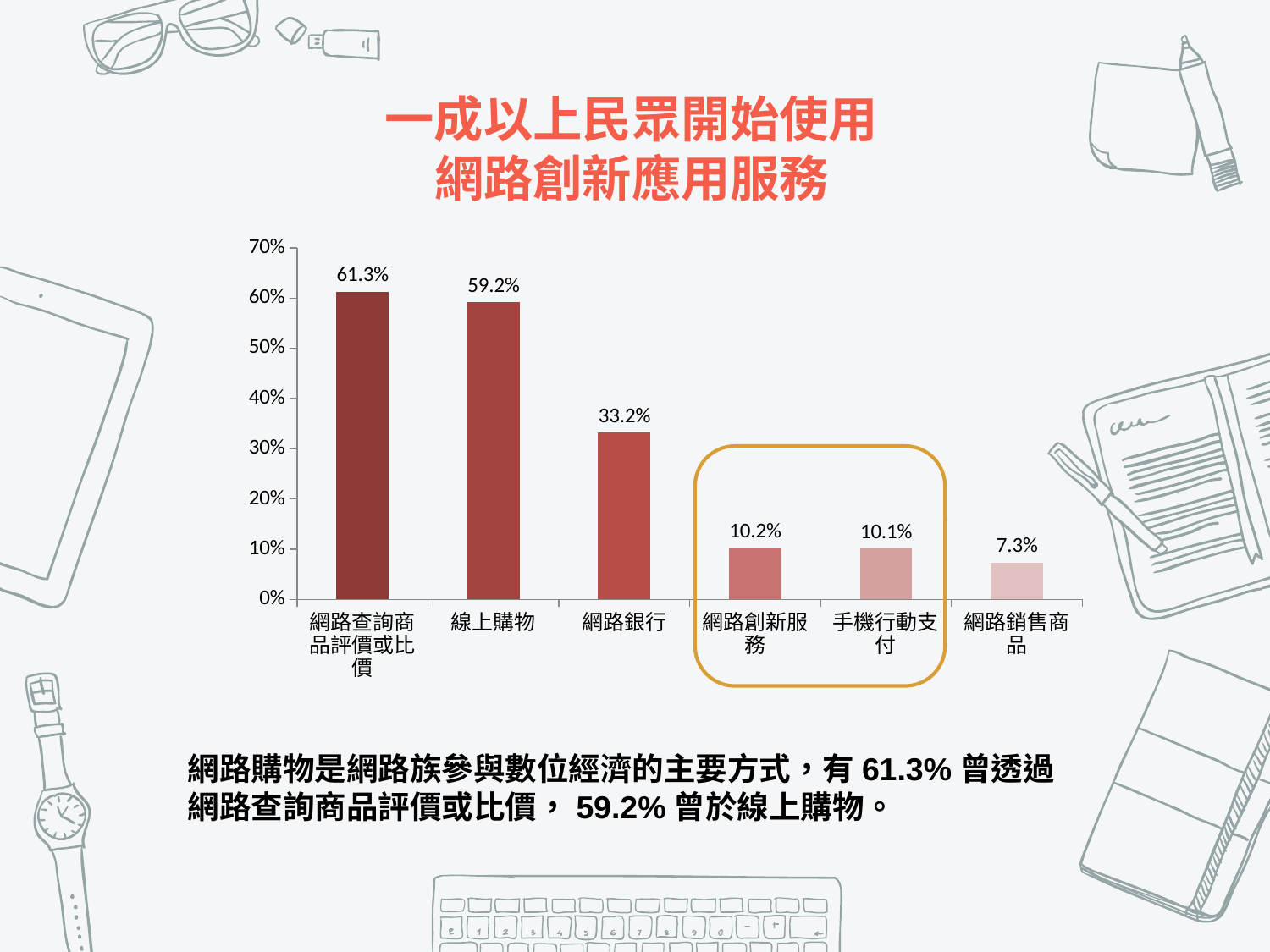

一成以上民眾開始使用
網路創新應用服務

### Chart

| Category |  |
|---|---|
| 網路查詢商品評價或比價 | 0.613 |
| 線上購物 | 0.592 |
| 網路銀行 | 0.332 |
| 網路創新服務 | 0.102 |
| 手機行動支付 | 0.101 |
| 網路銷售商品 | 0.073 |
網路購物是網路族參與數位經濟的主要方式，有61.3%曾透過網路查詢商品評價或比價，59.2%曾於線上購物。